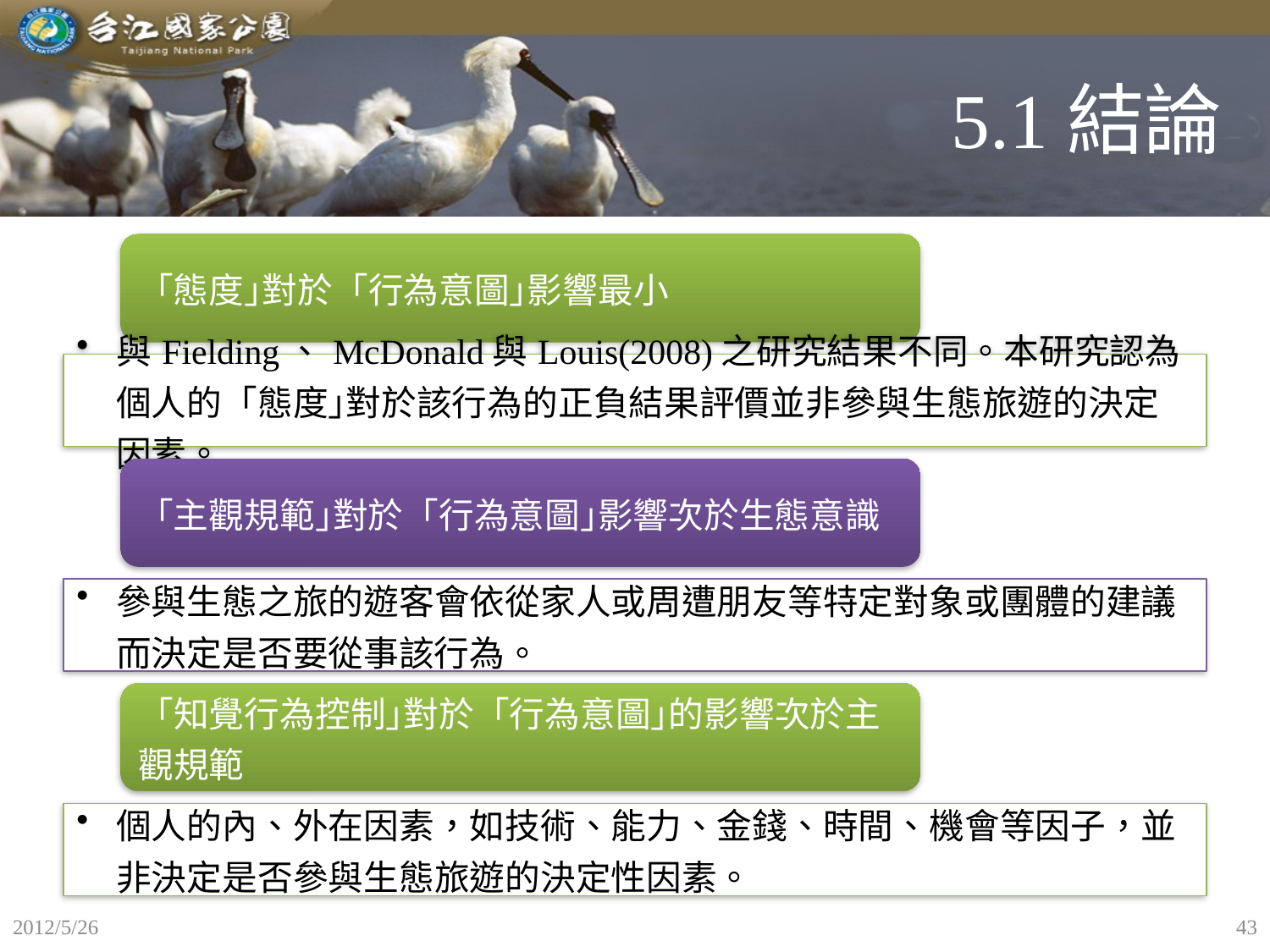

# 5.1結論
「態度｣對於「行為意圖｣影響最小
「主觀規範｣對於「行為意圖｣影響次於生態意識
參與生態之旅的遊客會依從家人或周遭朋友等特定對象或團體的建議而決定是否要從事該行為。
與Fielding、McDonald與Louis(2008)之研究結果不同。本研究認為個人的「態度｣對於該行為的正負結果評價並非參與生態旅遊的決定因素。
「知覺行為控制｣對於「行為意圖｣的影響次於主觀規範
個人的內、外在因素，如技術、能力、金錢、時間、機會等因子，並非決定是否參與生態旅遊的決定性因素。
2012/5/26
43